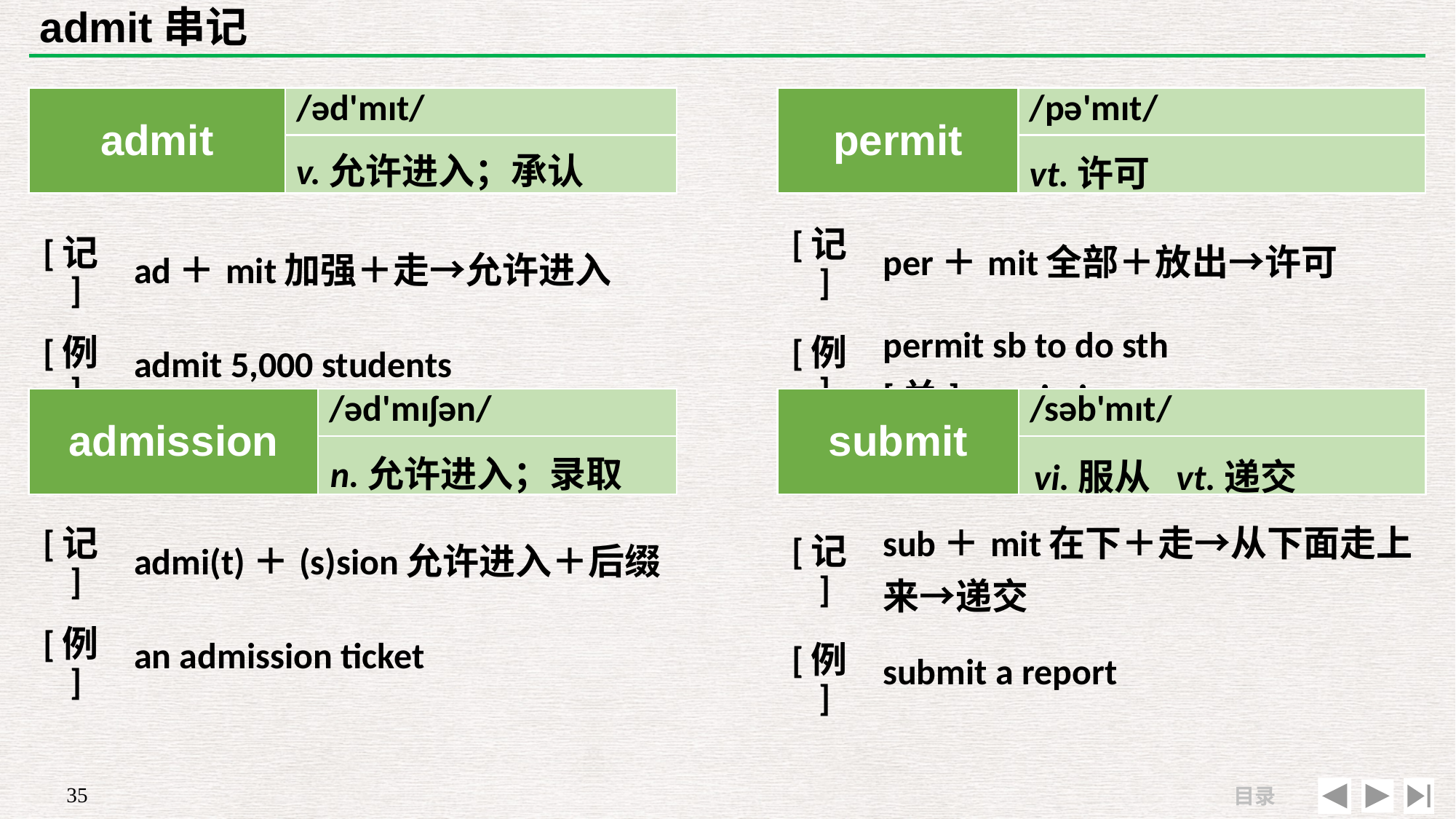

# admit串记

| admit | /əd'mɪt/ |
| --- | --- |
|  |  |
| permit | /pə'mɪt/ |
| --- | --- |
|  |  |
v.允许进入；承认
vt.许可
| [记] | per＋mit全部＋放出→许可 |
| --- | --- |
| [例] | permit sb to do sth　[关]permission |
| [记] | ad＋mit加强＋走→允许进入 |
| --- | --- |
| [例] | admit 5,000 students |
| admission | /əd'mɪʃən/ |
| --- | --- |
|  |  |
| submit | /səb'mɪt/ |
| --- | --- |
|  |  |
n.允许进入；录取
vi.服从  vt.递交
| [记] | admi(t)＋(s)sion允许进入＋后缀 |
| --- | --- |
| [例] | an admission ticket |
| [记] | sub＋mit在下＋走→从下面走上来→递交 |
| --- | --- |
| [例] | submit a report |